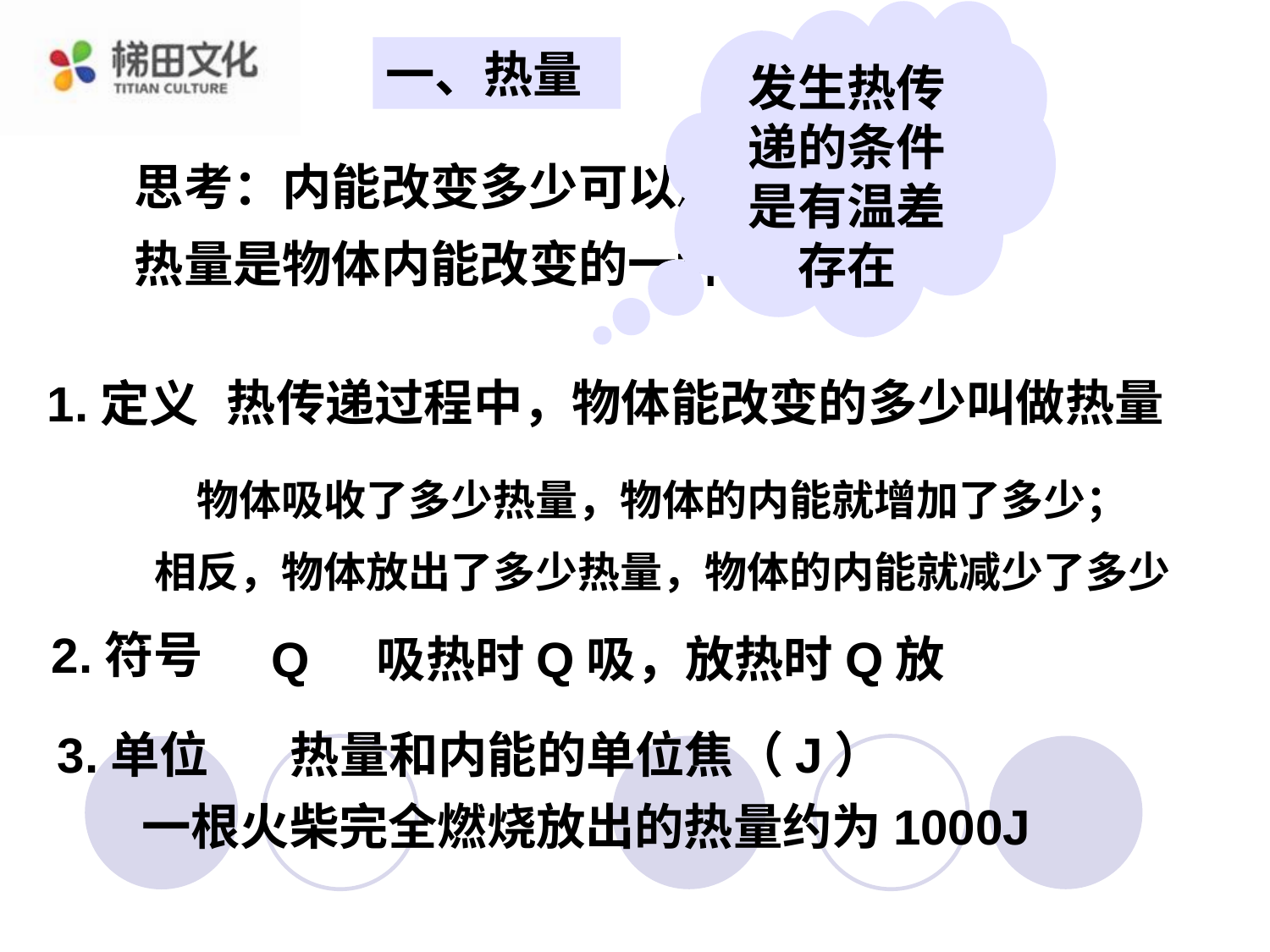

发生热传递的条件是有温差存在
一、热量
思考：内能改变多少可以用什么来量度呢？
热量是物体内能改变的一种量度.
热传递过程中，物体能改变的多少叫做热量
1.定义
物体吸收了多少热量，物体的内能就增加了多少；
相反，物体放出了多少热量，物体的内能就减少了多少
2.符号
Q    吸热时Q吸，放热时Q放
热量和内能的单位焦（J）
3.单位
一根火柴完全燃烧放出的热量约为1000J